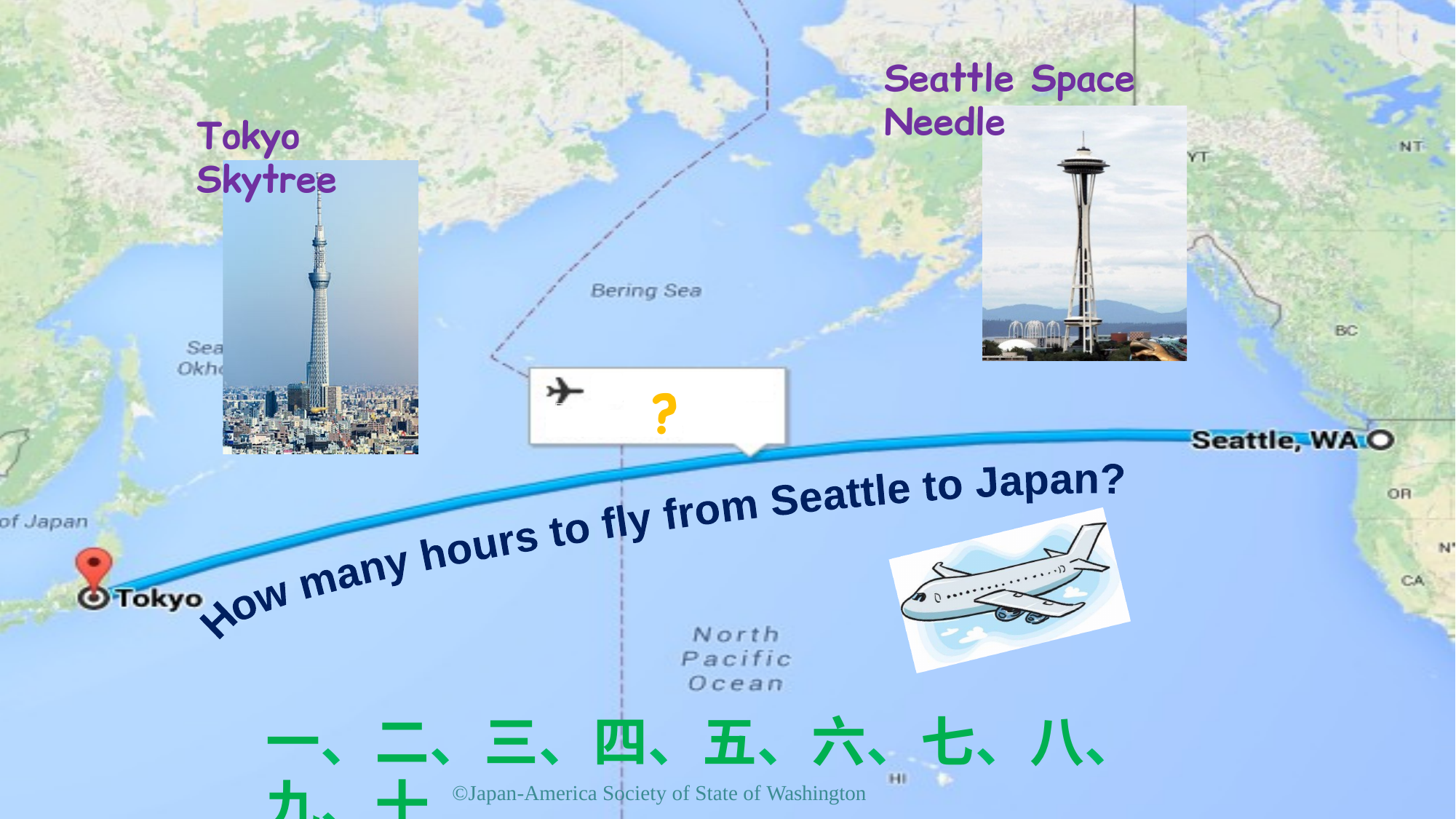

# Seattle	Space	Needle

Tokyo	Skytree

?

 How many hours to fly from Seattle to Japan?
一、二、三、四、五、六、七、八、九、十
©Japan-America Society of State of Washington